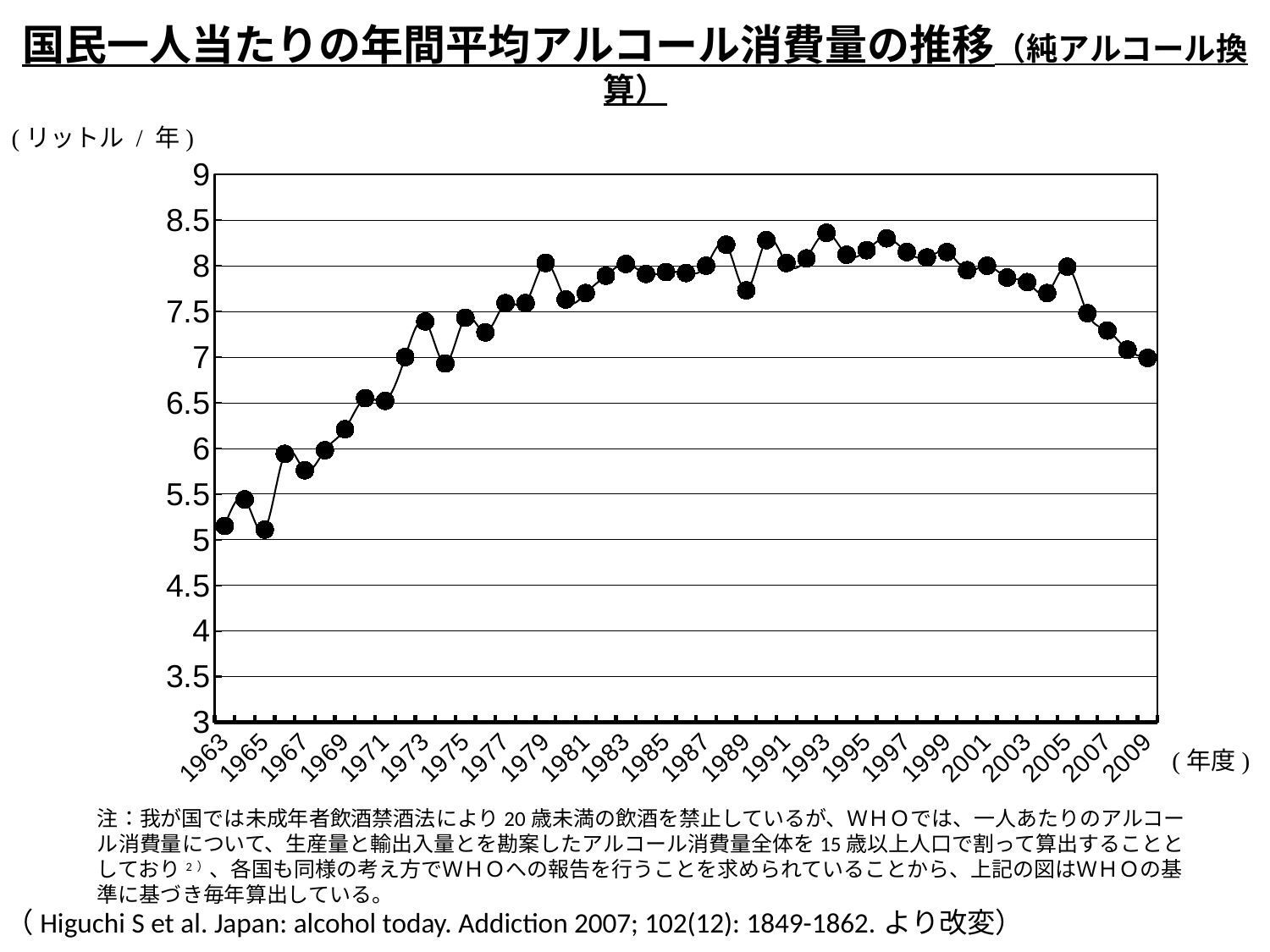

国民一人当たりの年間平均アルコール消費量の推移（純アルコール換算）

### Chart

| Category | 合計 |
|---|---|
| 1963 | 5.1499999999999995 |
| 1964 | 5.44 |
| 1965 | 5.1099999999999985 |
| 1966 | 5.94 |
| 1967 | 5.76 |
| 1968 | 5.98 |
| 1969 | 6.21 |
| 1970 | 6.55 |
| 1971 | 6.52 |
| 1972 | 7.0 |
| 1973 | 7.39 |
| 1974 | 6.930000000000002 |
| 1975 | 7.430000000000002 |
| 1976 | 7.270000000000001 |
| 1977 | 7.59 |
| 1978 | 7.59 |
| 1979 | 8.030000000000001 |
| 1980 | 7.63 |
| 1981 | 7.7 |
| 1982 | 7.89 |
| 1983 | 8.02 |
| 1984 | 7.91 |
| 1985 | 7.930000000000002 |
| 1986 | 7.92 |
| 1987 | 8.0 |
| 1988 | 8.229999999999999 |
| 1989 | 7.73 |
| 1990 | 8.280000000000001 |
| 1991 | 8.030000000000001 |
| 1992 | 8.08 |
| 1993 | 8.360000000000005 |
| 1994 | 8.120000000000001 |
| 1995 | 8.17 |
| 1996 | 8.3 |
| 1997 | 8.15 |
| 1998 | 8.09 |
| 1999 | 8.15 |
| 2000 | 7.95 |
| 2001 | 8.0 |
| 2002 | 7.87 |
| 2003 | 7.8199999999999985 |
| 2004 | 7.7 |
| 2005 | 7.99 |
| 2006 | 7.48 |
| 2007 | 7.29 |
| 2008 | 7.08 |
| 2009 | 6.99 |
(リットル / 年)
(年度)
注：我が国では未成年者飲酒禁酒法により20歳未満の飲酒を禁止しているが、ＷＨＯでは、一人あたりのアルコール消費量について、生産量と輸出入量とを勘案したアルコール消費量全体を15歳以上人口で割って算出することとしており2）、各国も同様の考え方でＷＨＯへの報告を行うことを求められていることから、上記の図はＷＨＯの基準に基づき毎年算出している。
（Higuchi S et al. Japan: alcohol today. Addiction 2007; 102(12): 1849-1862.より改変）